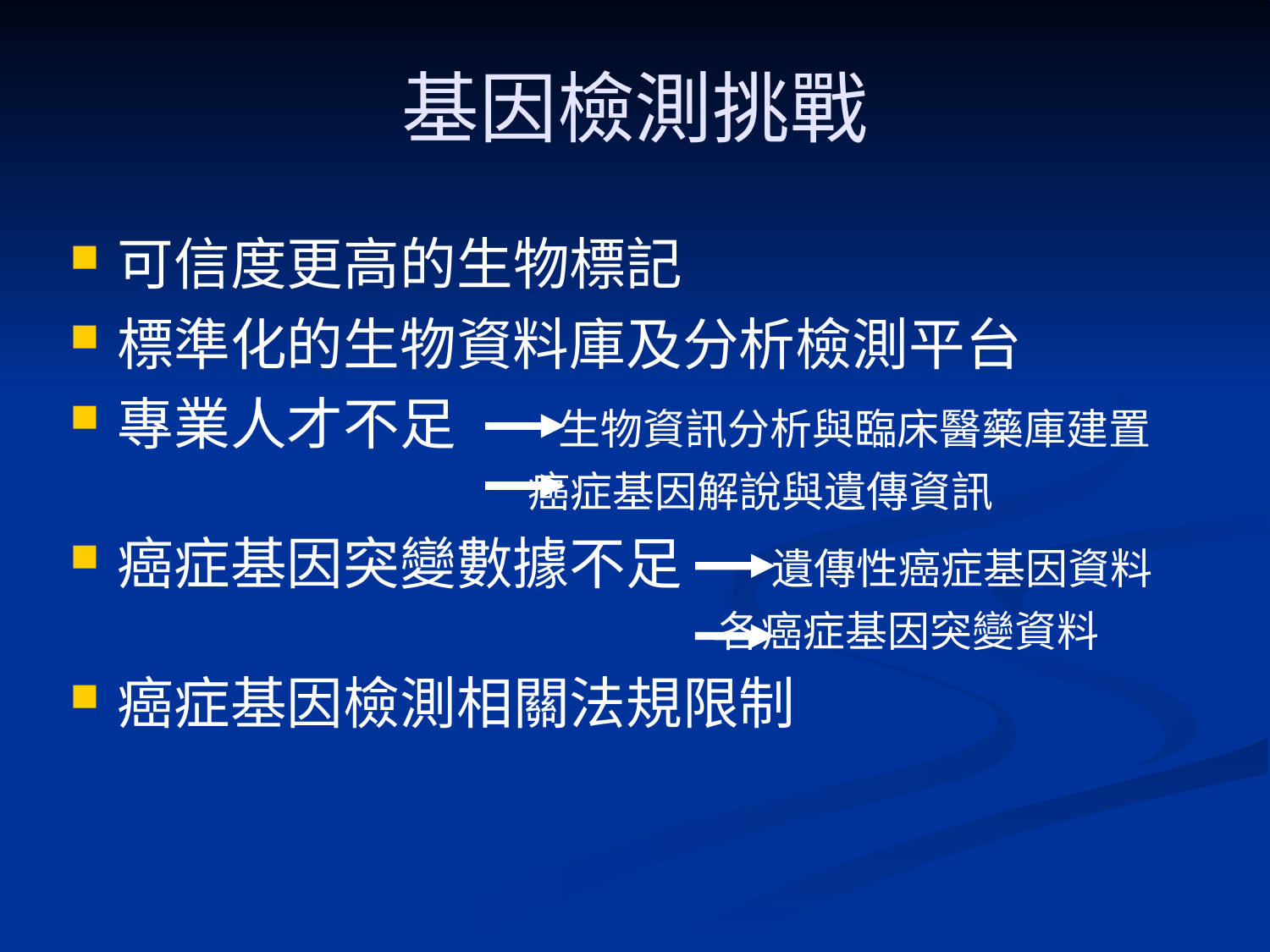

# 基因檢測挑戰
可信度更高的生物標記
標準化的生物資料庫及分析檢測平台
專業人才不足        生物資訊分析與臨床醫藥庫建置
                                               癌症基因解說與遺傳資訊
癌症基因突變數據不足       遺傳性癌症基因資料
                                                                   各癌症基因突變資料
癌症基因檢測相關法規限制

27